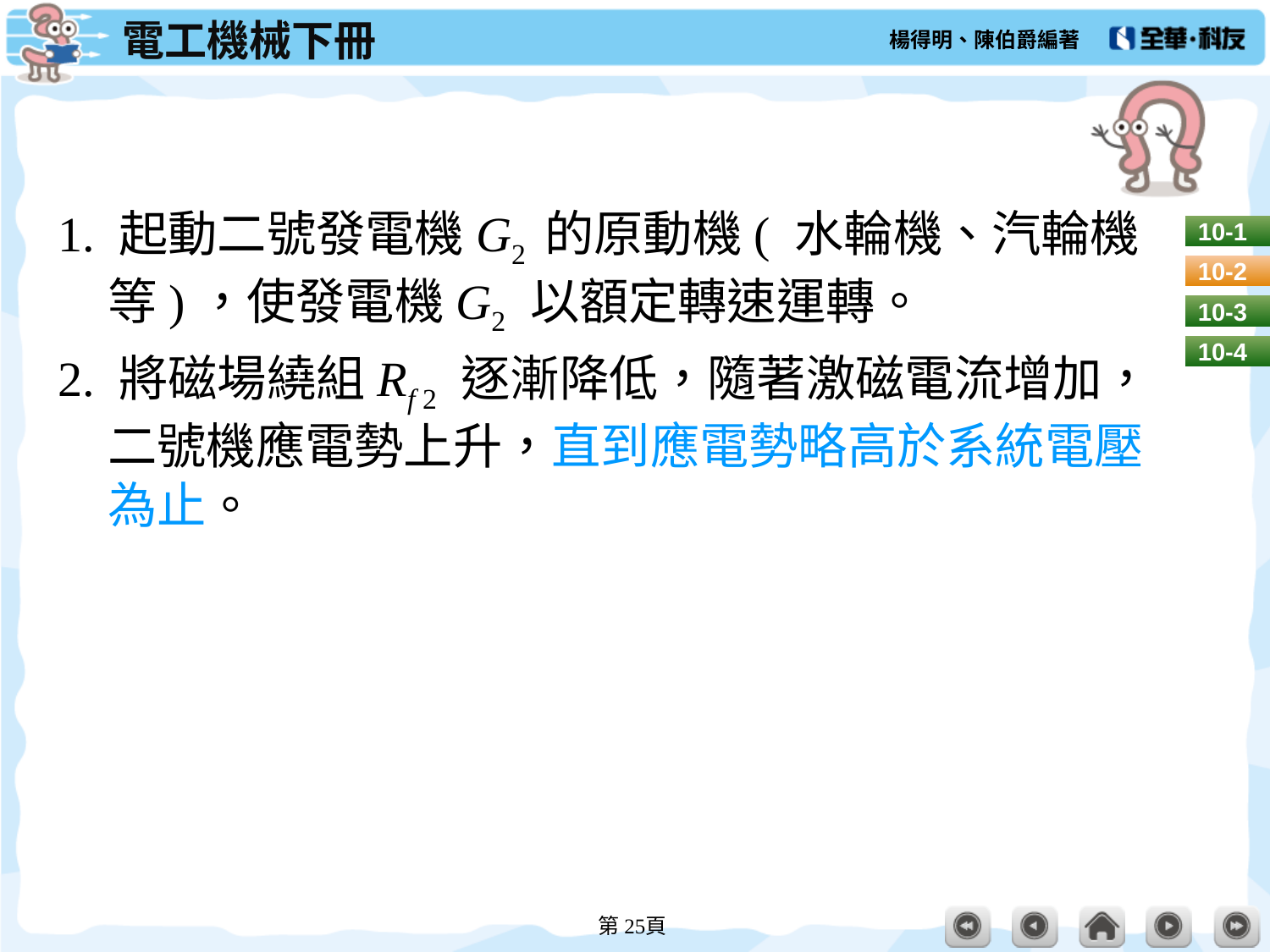

#
1. 起動二號發電機G2 的原動機( 水輪機、汽輪機等)，使發電機G2 以額定轉速運轉。
2. 將磁場繞組Rf 2 逐漸降低，隨著激磁電流增加，二號機應電勢上升，直到應電勢略高於系統電壓為止。